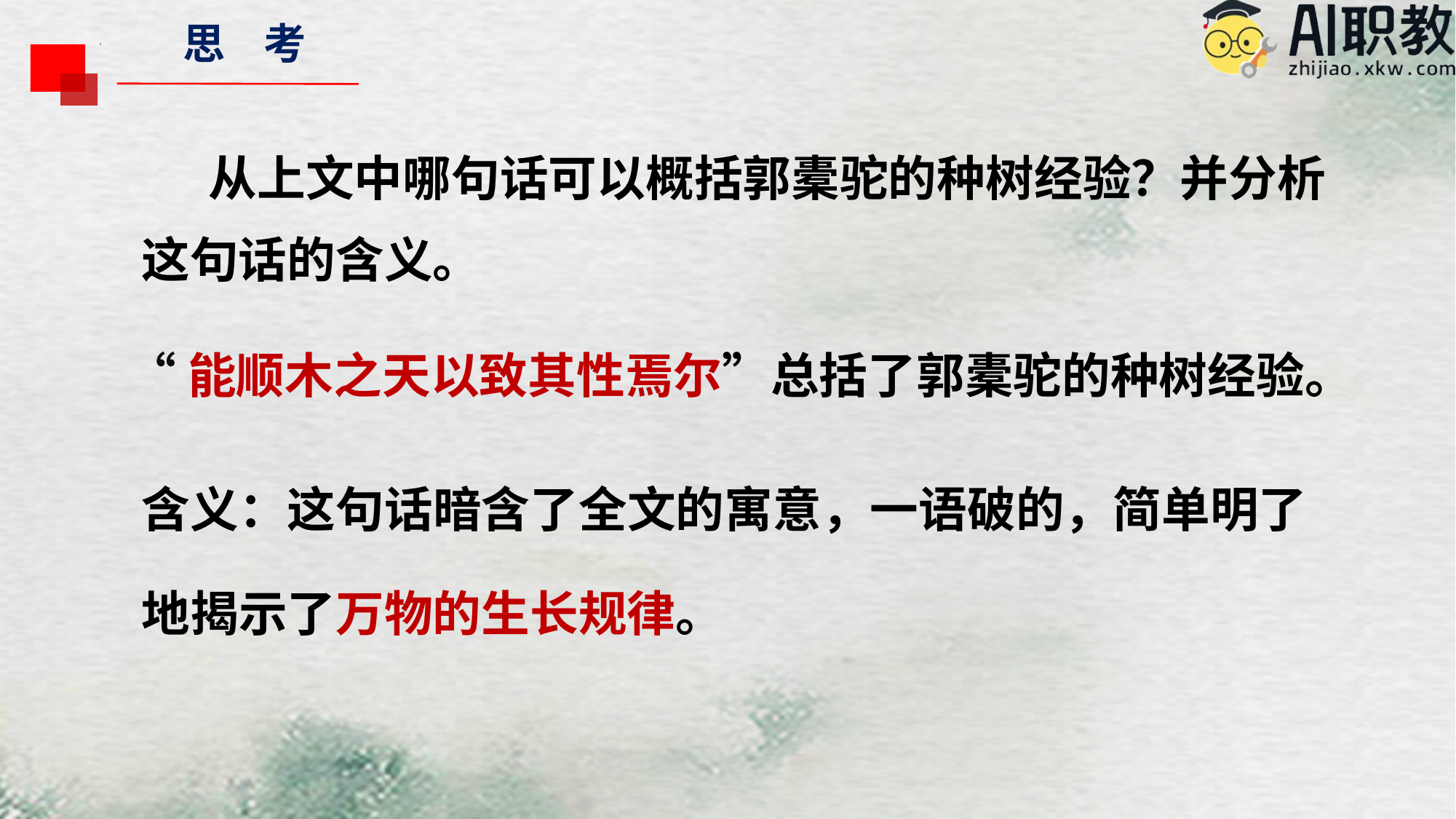

思    考

     从上文中哪句话可以概括郭橐驼的种树经验？并分析这句话的含义。
“能顺木之天以致其性焉尔”总括了郭橐驼的种树经验。
含义：这句话暗含了全文的寓意，一语破的，简单明了地揭示了万物的生长规律。